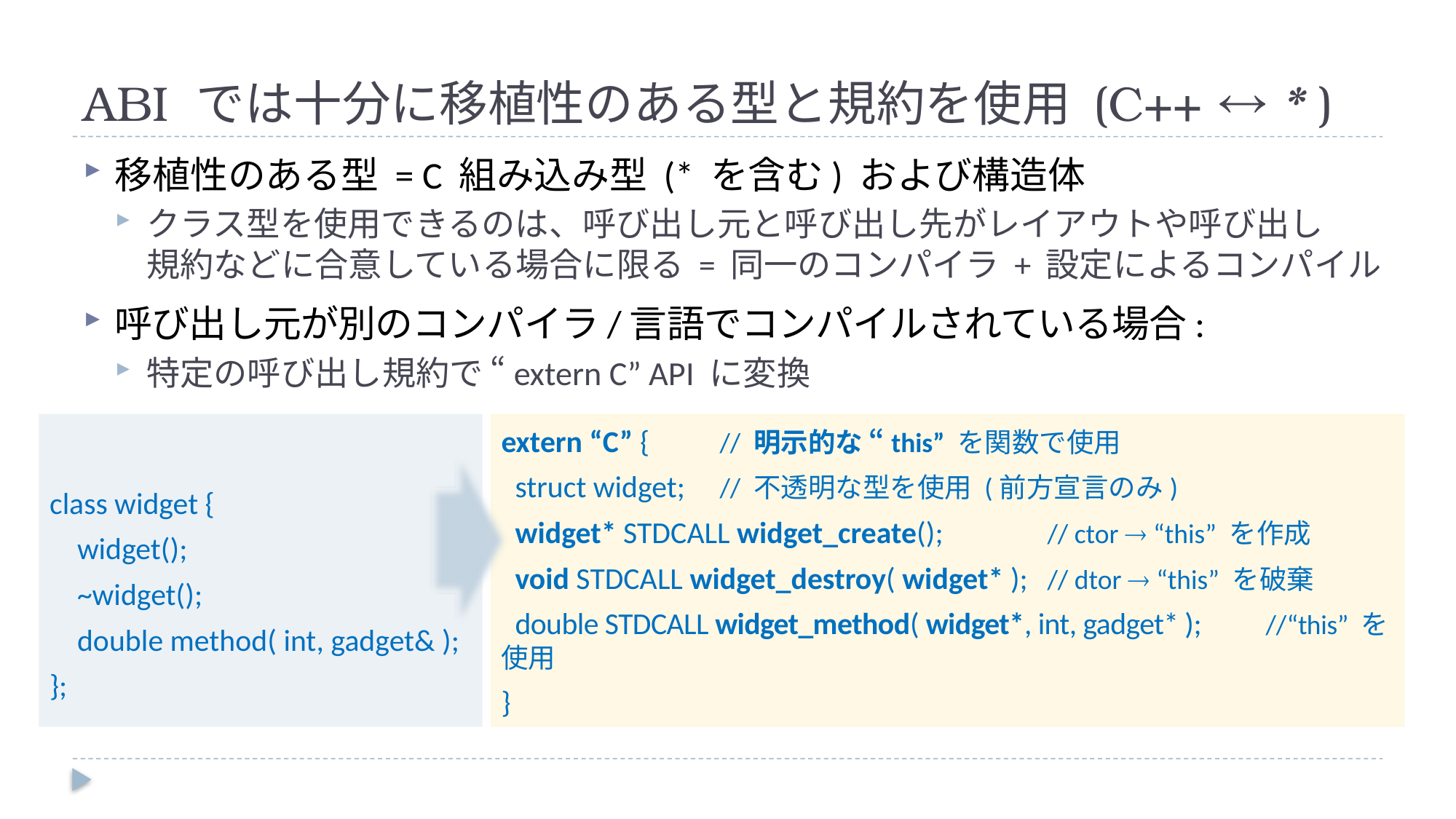

# ABI では十分に移植性のある型と規約を使用 (C++ ↔ * )
移植性のある型 = C 組み込み型 (* を含む) および構造体
クラス型を使用できるのは、呼び出し元と呼び出し先がレイアウトや呼び出し
規約などに合意している場合に限る = 同一のコンパイラ + 設定によるコンパイル
呼び出し元が別のコンパイラ/言語でコンパイルされている場合:
特定の呼び出し規約で “extern C” API に変換

class widget {
    widget();
    ~widget();
    double method( int, gadget& );
};
extern “C” {	// 明示的な “this” を関数で使用
  struct widget;	// 不透明な型を使用 (前方宣言のみ)
  widget* STDCALL widget_create();	// ctor → “this” を作成
  void STDCALL widget_destroy( widget* );	// dtor → “this” を破棄
  double STDCALL widget_method( widget*, int, gadget* );	//“this” を使用
}